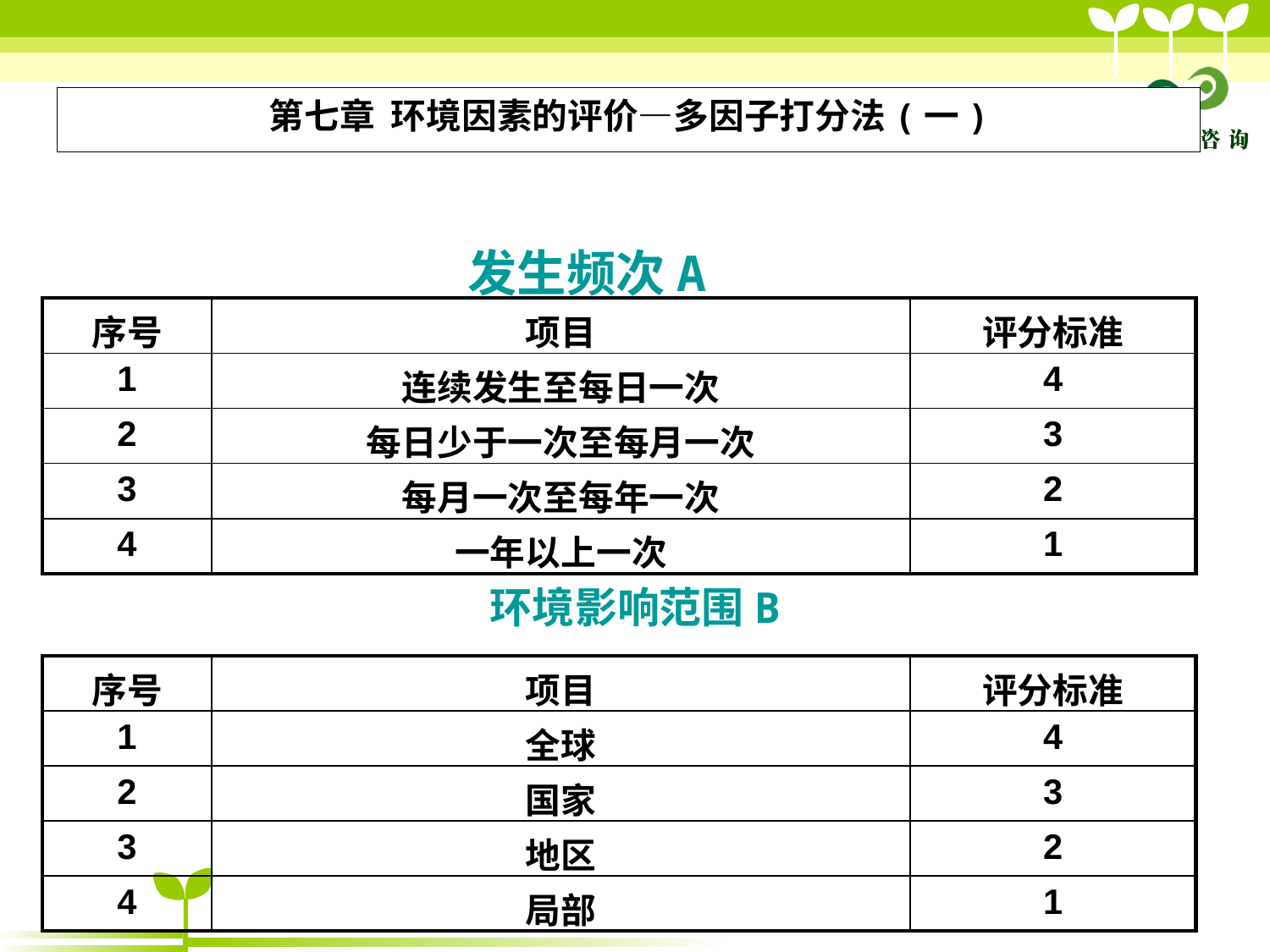

# 第七章  环境因素的评价—多因子打分法(一)
发生频次A

| 序号 | 项目 | 评分标准 |
| --- | --- | --- |
| 1 | 连续发生至每日一次 | 4 |
| 2 | 每日少于一次至每月一次 | 3 |
| 3 | 每月一次至每年一次 | 2 |
| 4 | 一年以上一次 | 1 |
环境影响范围B

| 序号 | 项目 | 评分标准 |
| --- | --- | --- |
| 1 | 全球 | 4 |
| 2 | 国家 | 3 |
| 3 | 地区 | 2 |
| 4 | 局部 | 1 |